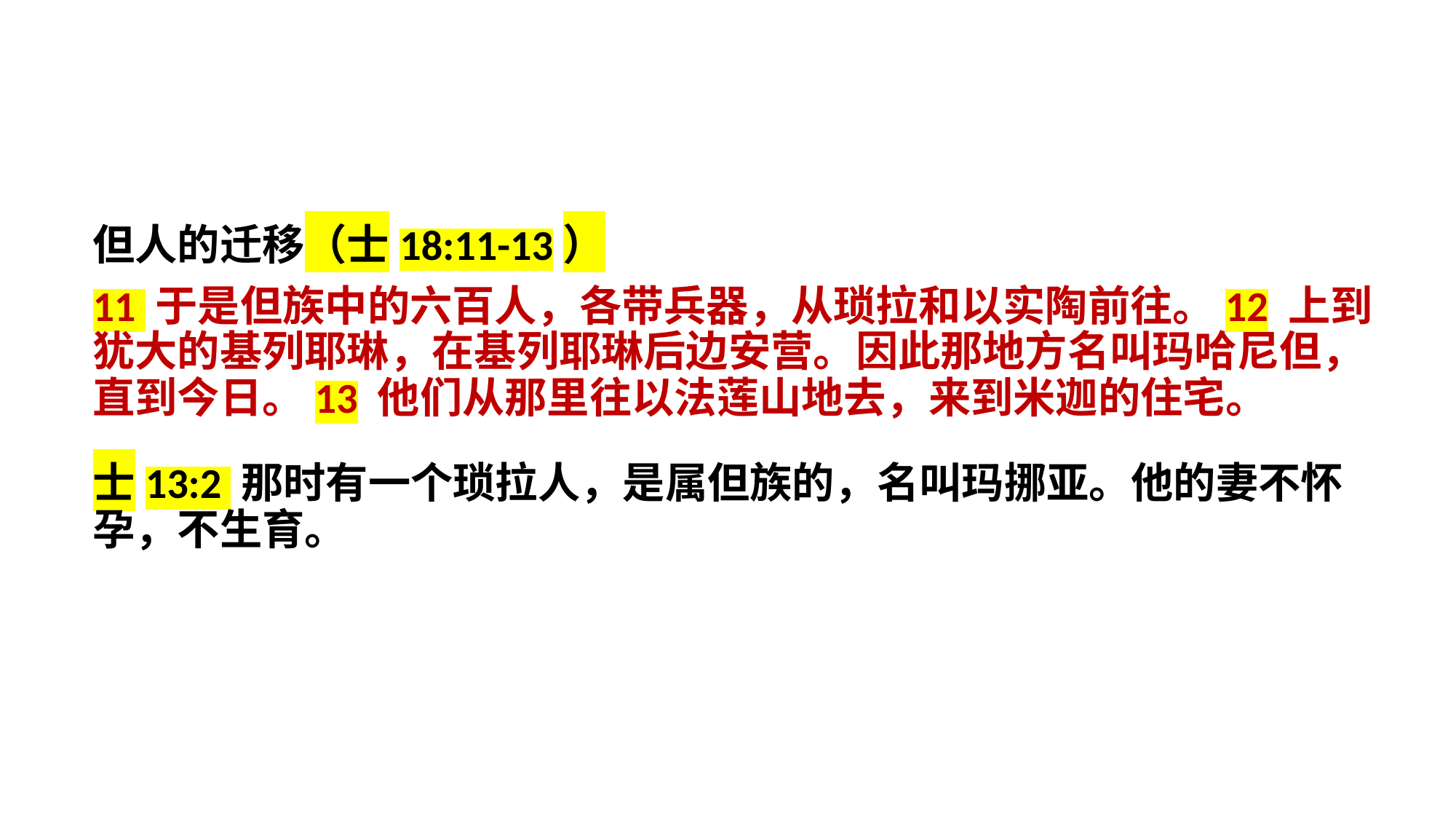

但人的迁移（士18:11-13）
11 于是但族中的六百人，各带兵器，从琐拉和以实陶前往。12 上到犹大的基列耶琳，在基列耶琳后边安营。因此那地方名叫玛哈尼但，直到今日。13 他们从那里往以法莲山地去，来到米迦的住宅。

士13:2 那时有一个琐拉人，是属但族的，名叫玛挪亚。他的妻不怀孕，不生育。